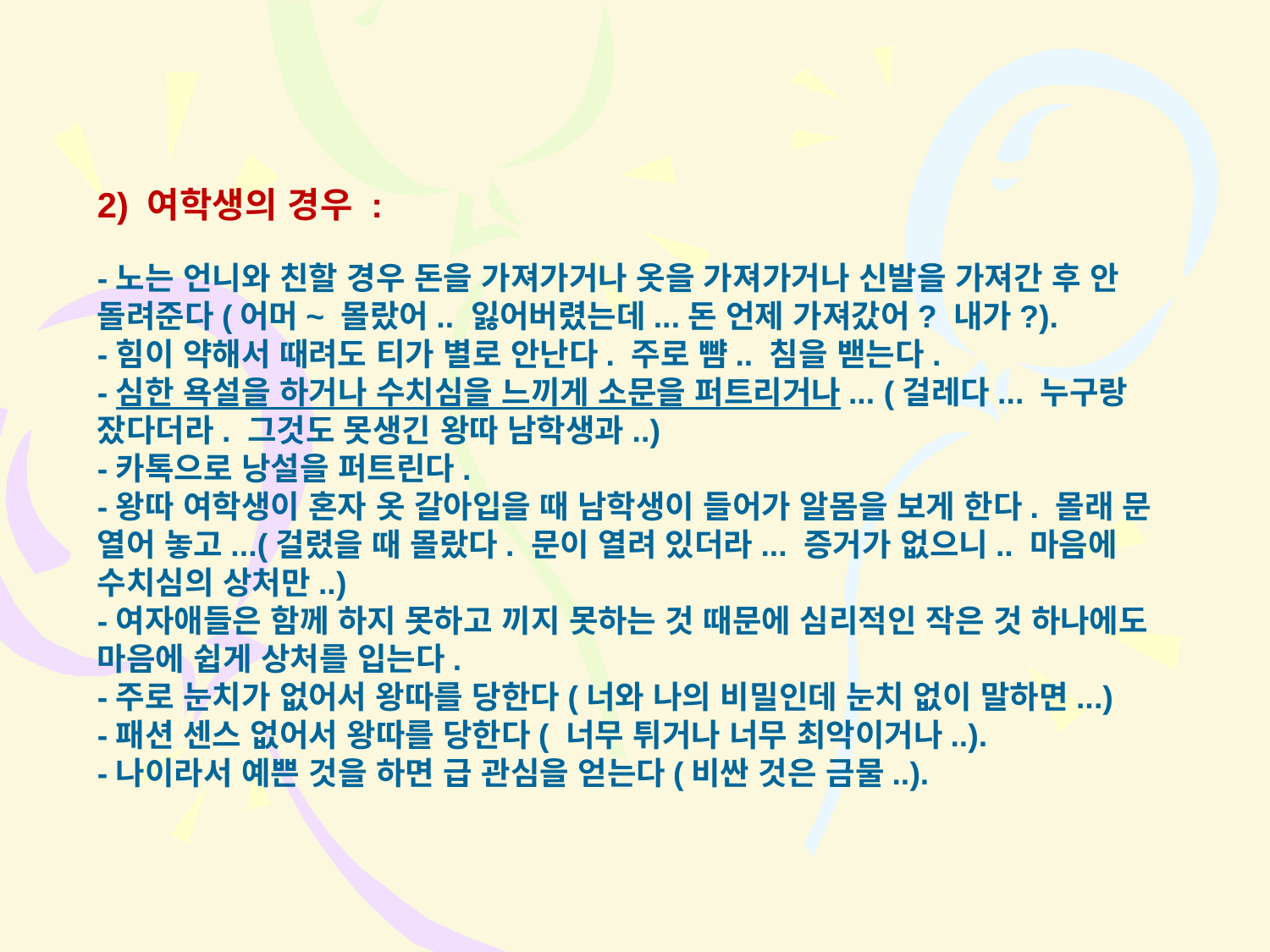

#
2) 여학생의 경우 :

-노는 언니와 친할 경우 돈을 가져가거나 옷을 가져가거나 신발을 가져간 후 안 돌려준다(어머~ 몰랐어.. 잃어버렸는데...돈 언제 가져갔어? 내가?).
-힘이 약해서 때려도 티가 별로 안난다. 주로 뺨.. 침을 밷는다.
-심한 욕설을 하거나 수치심을 느끼게 소문을 퍼트리거나... (걸레다... 누구랑 잤다더라. 그것도 못생긴 왕따 남학생과..)
-카톡으로 낭설을 퍼트린다.
-왕따 여학생이 혼자 옷 갈아입을 때 남학생이 들어가 알몸을 보게 한다. 몰래 문 열어 놓고...(걸렸을 때 몰랐다. 문이 열려 있더라... 증거가 없으니.. 마음에 수치심의 상처만..)
-여자애들은 함께 하지 못하고 끼지 못하는 것 때문에 심리적인 작은 것 하나에도 마음에 쉽게 상처를 입는다.
-주로 눈치가 없어서 왕따를 당한다(너와 나의 비밀인데 눈치 없이 말하면...)
-패션 센스 없어서 왕따를 당한다( 너무 튀거나 너무 최악이거나..).
-나이라서 예쁜 것을 하면 급 관심을 얻는다(비싼 것은 금물..).